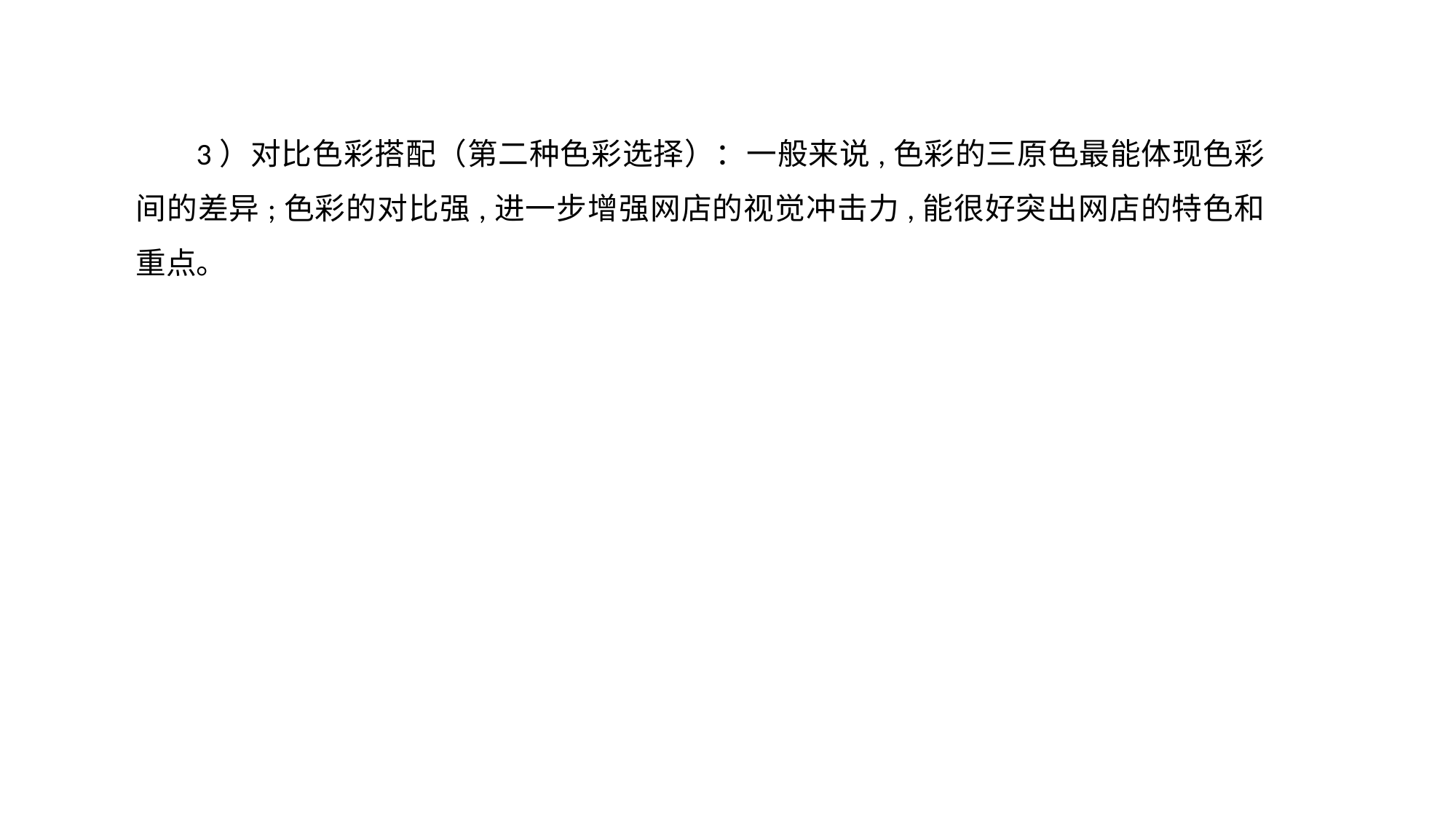

3）对比色彩搭配（第二种色彩选择）：一般来说,色彩的三原色最能体现色彩间的差异;色彩的对比强,进一步增强网店的视觉冲击力,能很好突出网店的特色和重点。